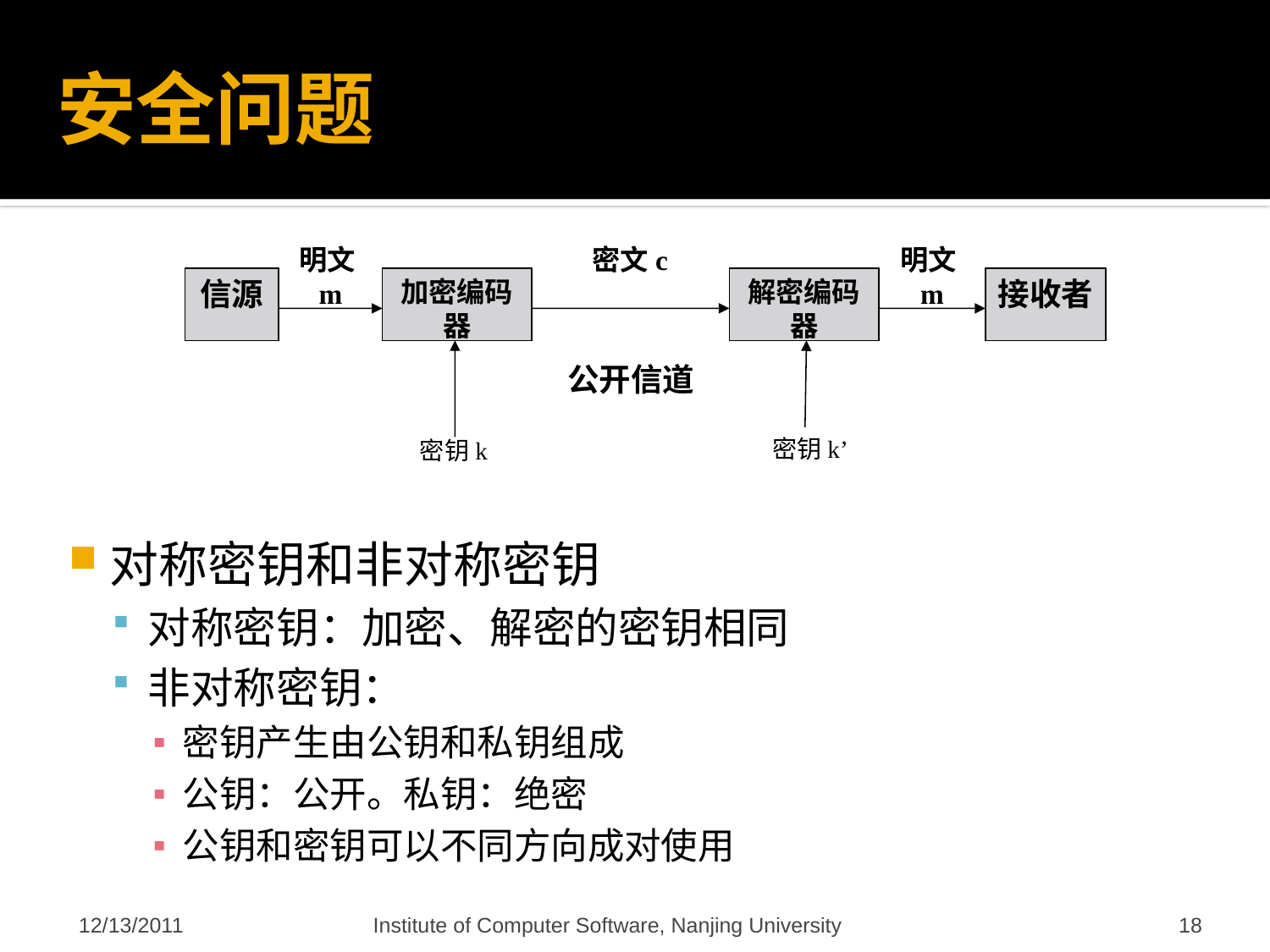

# 安全问题

对称密钥和非对称密钥
对称密钥：加密、解密的密钥相同
非对称密钥：
密钥产生由公钥和私钥组成
公钥：公开。私钥：绝密
公钥和密钥可以不同方向成对使用
明文m

密文c

明文m

信源
加密编码器
解密编码器
接收者

密钥k

密钥k’
公开信道
18
12/13/2011
Institute of Computer Software, Nanjing University
18